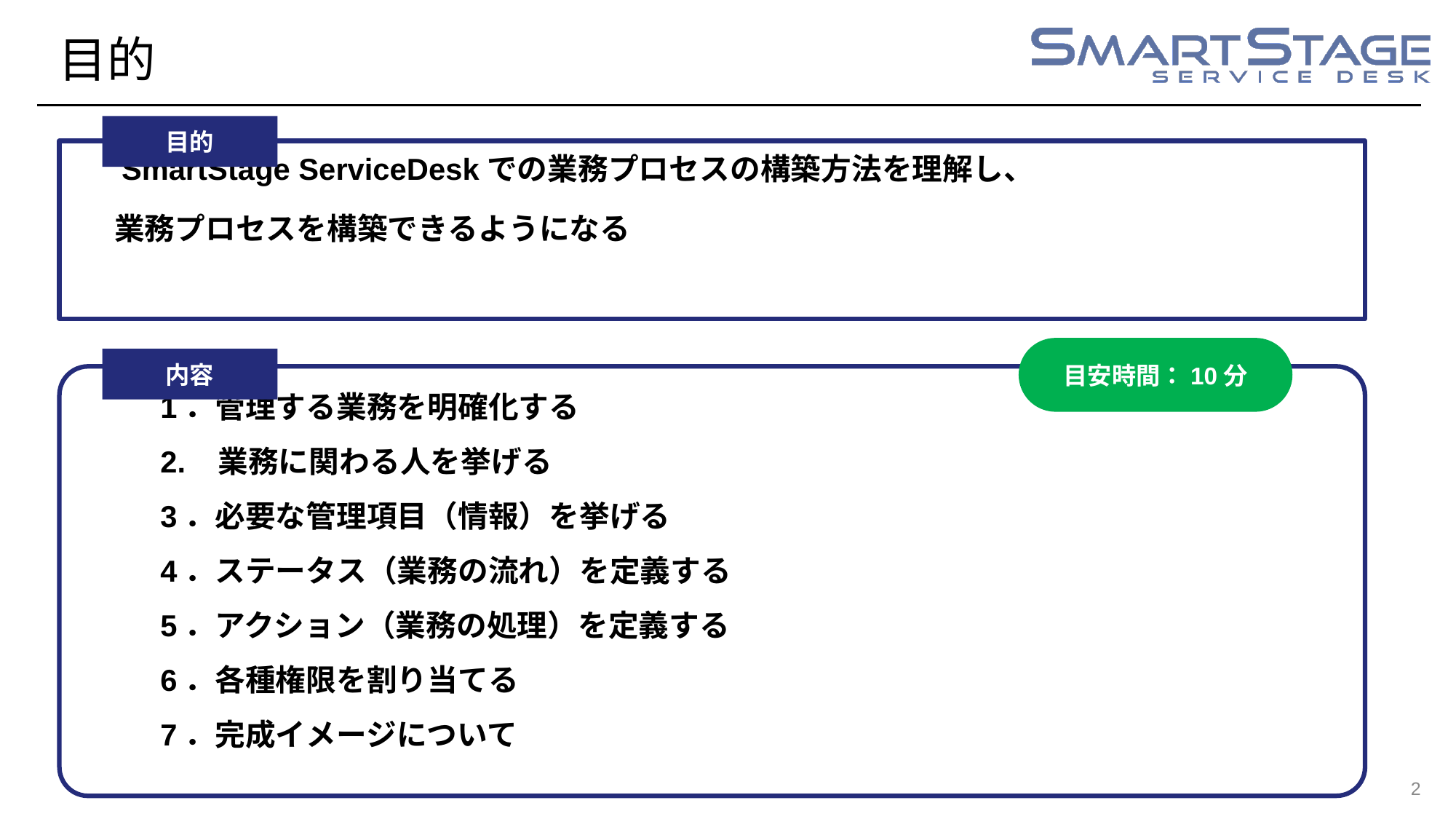

# 目的
目的
　SmartStage ServiceDeskでの業務プロセスの構築方法を理解し、
　業務プロセスを構築できるようになる
目安時間：10分
内容
　　1．管理する業務を明確化する
　　2.   業務に関わる人を挙げる
　　3．必要な管理項目（情報）を挙げる
　　4．ステータス（業務の流れ）を定義する
　　5．アクション（業務の処理）を定義する
　　6．各種権限を割り当てる
　　7．完成イメージについて
2